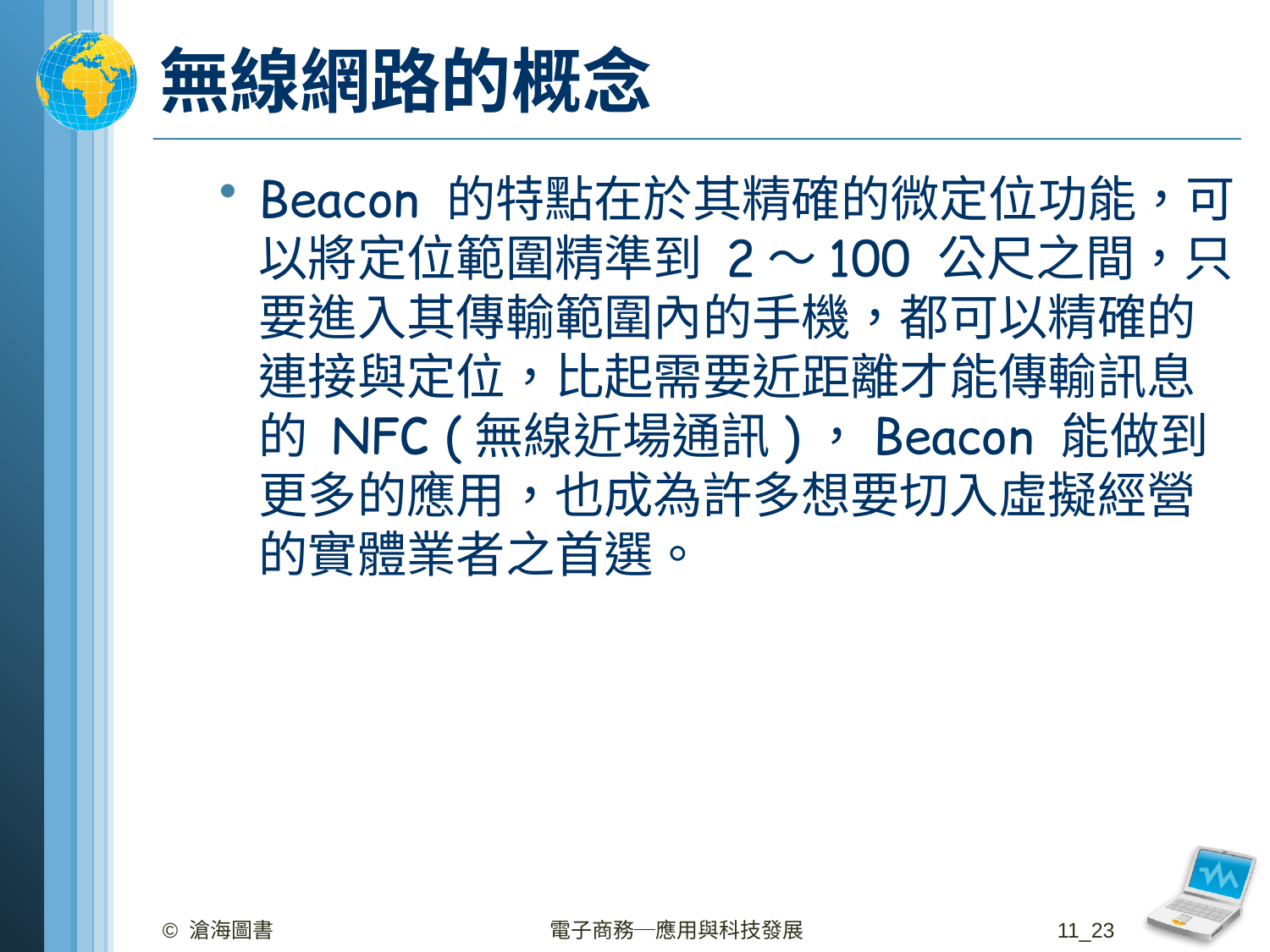

# 無線網路的概念
Beacon 的特點在於其精確的微定位功能，可以將定位範圍精準到 2～100 公尺之間，只要進入其傳輸範圍內的手機，都可以精確的連接與定位，比起需要近距離才能傳輸訊息的 NFC (無線近場通訊)，Beacon 能做到更多的應用，也成為許多想要切入虛擬經營的實體業者之首選。
© 滄海圖書
電子商務─應用與科技發展
11_23